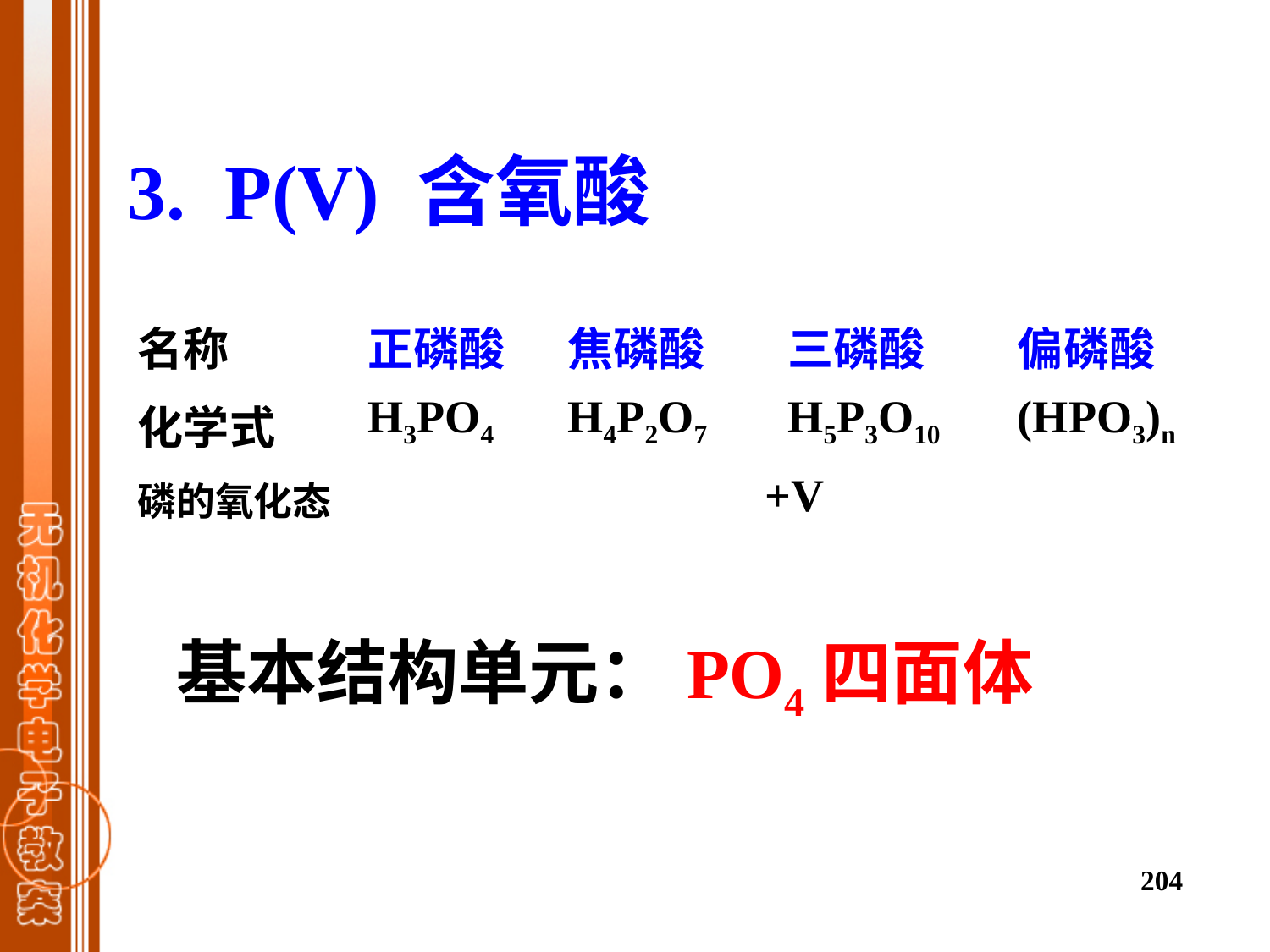

3.  P(V) 含氧酸

  基本结构单元：PO4四面体
| 名称 | 正磷酸 | 焦磷酸 | 三磷酸 | 偏磷酸 |
| --- | --- | --- | --- | --- |
| 化学式 | H3PO4 | H4P2O7 | H5P3O10 | (HPO3)n |
| 磷的氧化态 | +V |  |  |  |
204